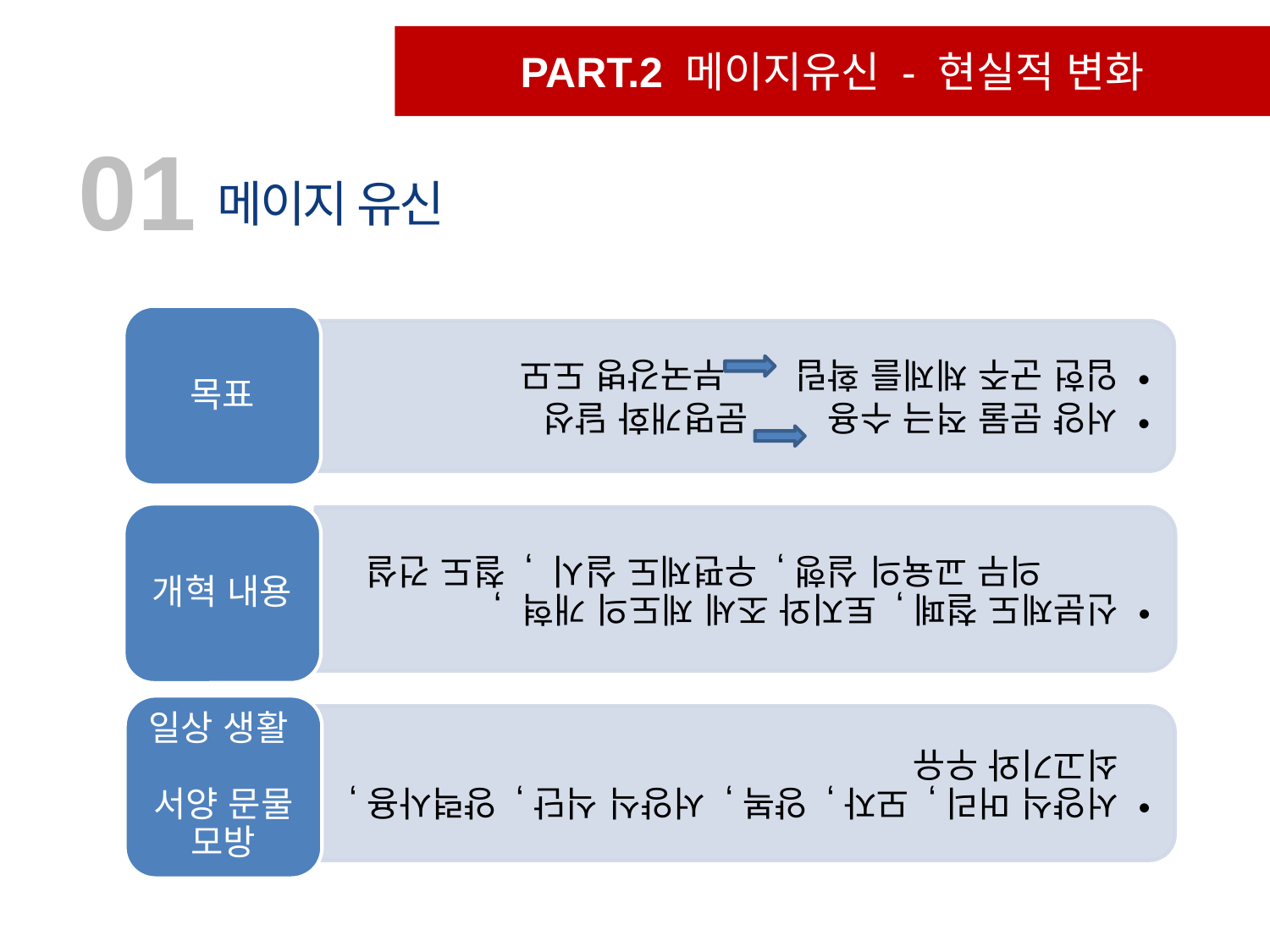

PART.2 메이지유신 - 현실적 변화
01
메이지 유신
서양 문물 적극 수용        문명개화 달성
입헌 군주 체제를 확립       부국강병 도모
목표
신분제도 철폐, 토지와 조세 제도의 개혁 ,                        의무 교육의 실행, 우편제도 실시 , 철도 건설
개혁 내용
서양식 머리, 모자, 양복, 서양식 식단, 양력사용, 쇠고기와 우유
일상 생활                  서양 문물 모방